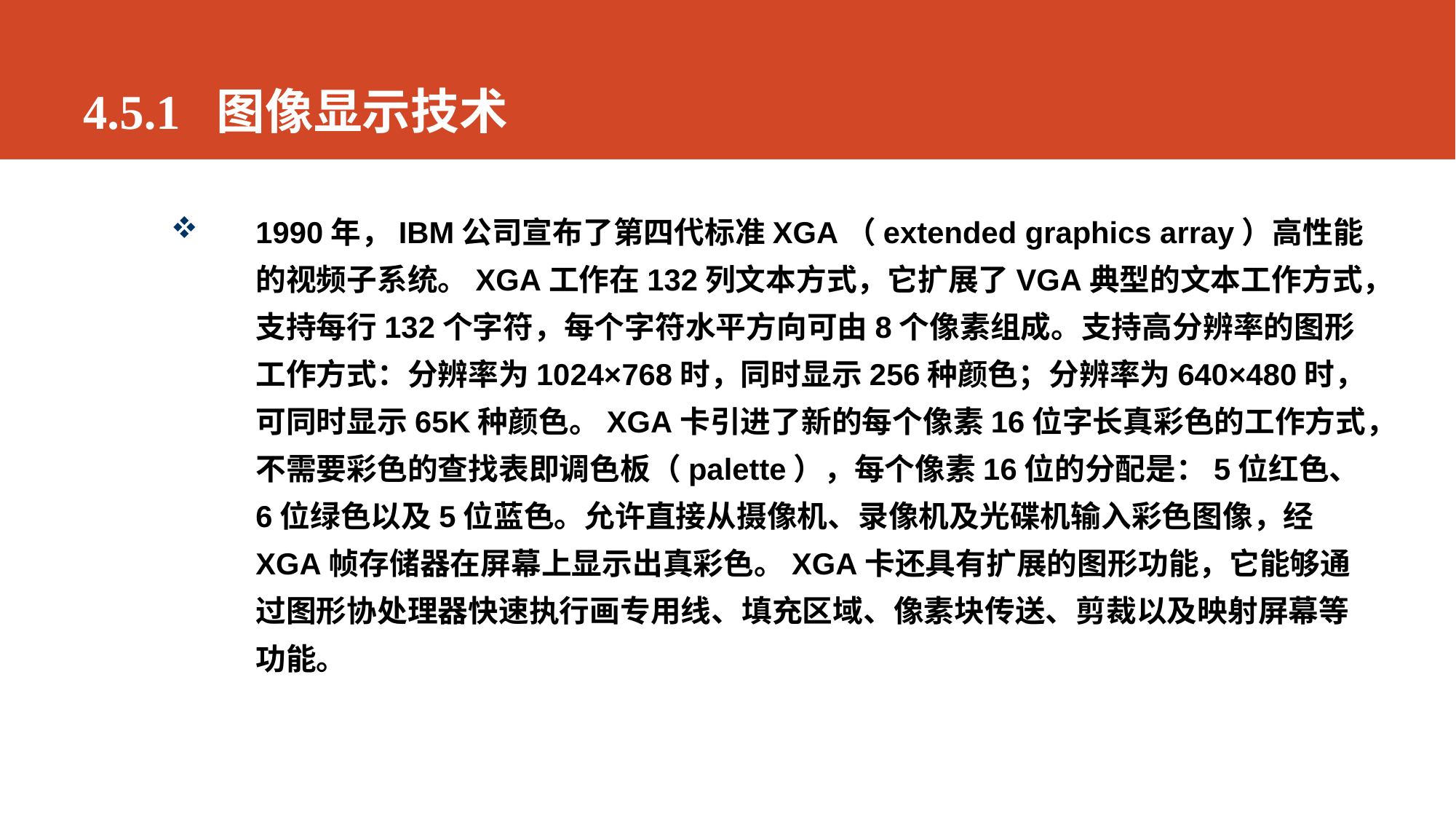

# 4.5.1  图像显示技术
1990年，IBM公司宣布了第四代标准XGA（extended graphics array）高性能的视频子系统。XGA工作在132列文本方式，它扩展了VGA典型的文本工作方式，支持每行132个字符，每个字符水平方向可由8个像素组成。支持高分辨率的图形工作方式：分辨率为1024×768时，同时显示256种颜色；分辨率为640×480时，可同时显示65K种颜色。XGA卡引进了新的每个像素16位字长真彩色的工作方式，不需要彩色的查找表即调色板（palette），每个像素16位的分配是：5位红色、6位绿色以及5位蓝色。允许直接从摄像机、录像机及光碟机输入彩色图像，经XGA帧存储器在屏幕上显示出真彩色。XGA卡还具有扩展的图形功能，它能够通过图形协处理器快速执行画专用线、填充区域、像素块传送、剪裁以及映射屏幕等功能。